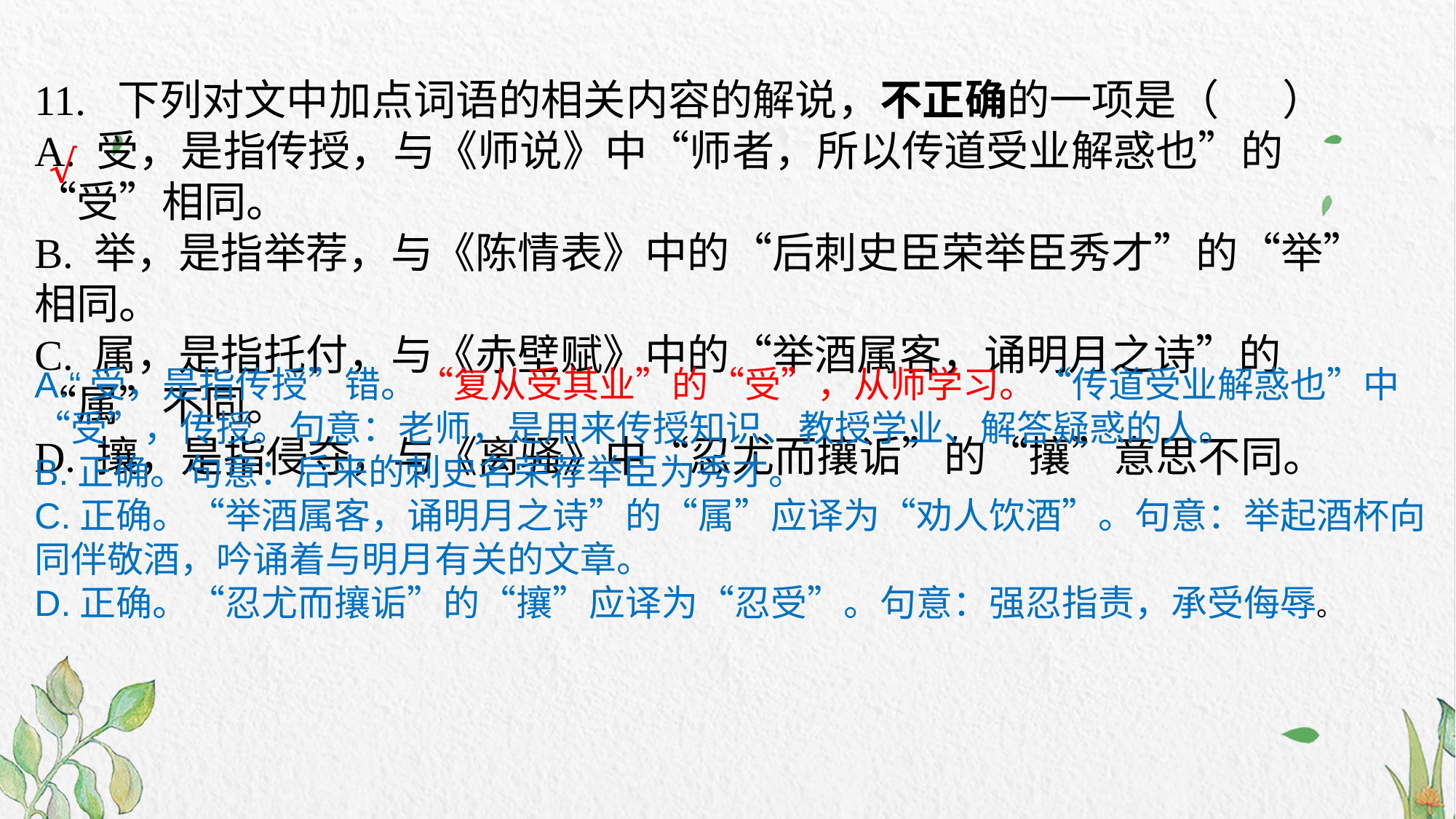

11.  下列对文中加点词语的相关内容的解说，不正确的一项是（      ）
A. 受，是指传授，与《师说》中“师者，所以传道受业解惑也”的“受”相同。
B. 举，是指举荐，与《陈情表》中的“后刺史臣荣举臣秀才”的“举”相同。
C. 属，是指托付，与《赤壁赋》中的“举酒属客，诵明月之诗”的“属”不同。
D. 攘，是指侵夺，与《离骚》中“忍尤而攘诟”的“攘”意思不同。
√
A.“受，是指传授”错。“复从受其业”的“受”，从师学习。“传道受业解惑也”中“受”，传授。句意：老师，是用来传授知识、教授学业、解答疑惑的人。
B.正确。句意：后来的刺史名荣荐举臣为秀才。
C.正确。“举酒属客，诵明月之诗”的“属”应译为“劝人饮酒”。句意：举起酒杯向同伴敬酒，吟诵着与明月有关的文章。
D.正确。“忍尤而攘诟”的“攘”应译为“忍受”。句意：强忍指责，承受侮辱。